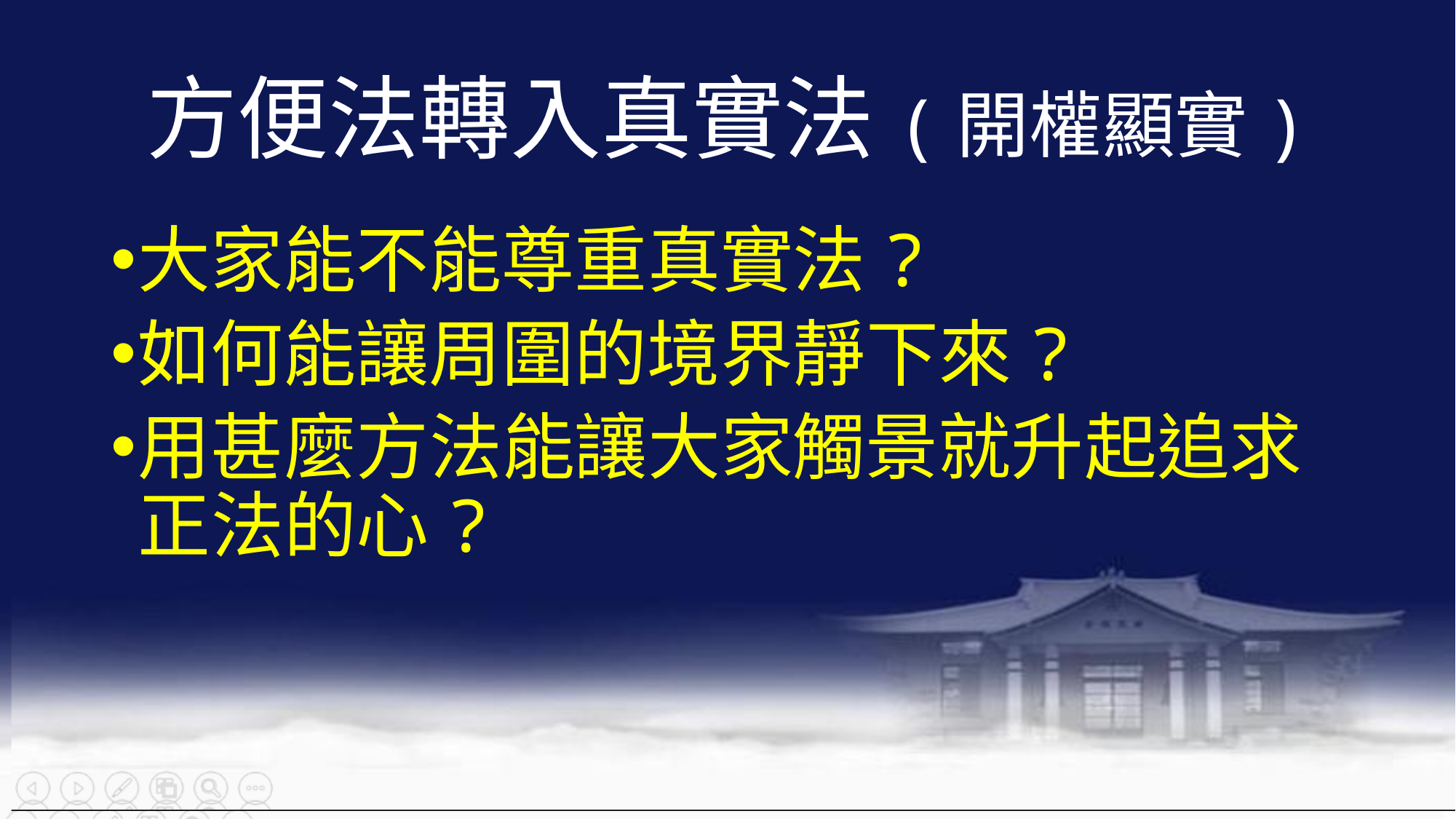

# 方便法轉入真實法(開權顯實)
大家能不能尊重真實法?
如何能讓周圍的境界靜下來?
用甚麼方法能讓大家觸景就升起追求正法的心?